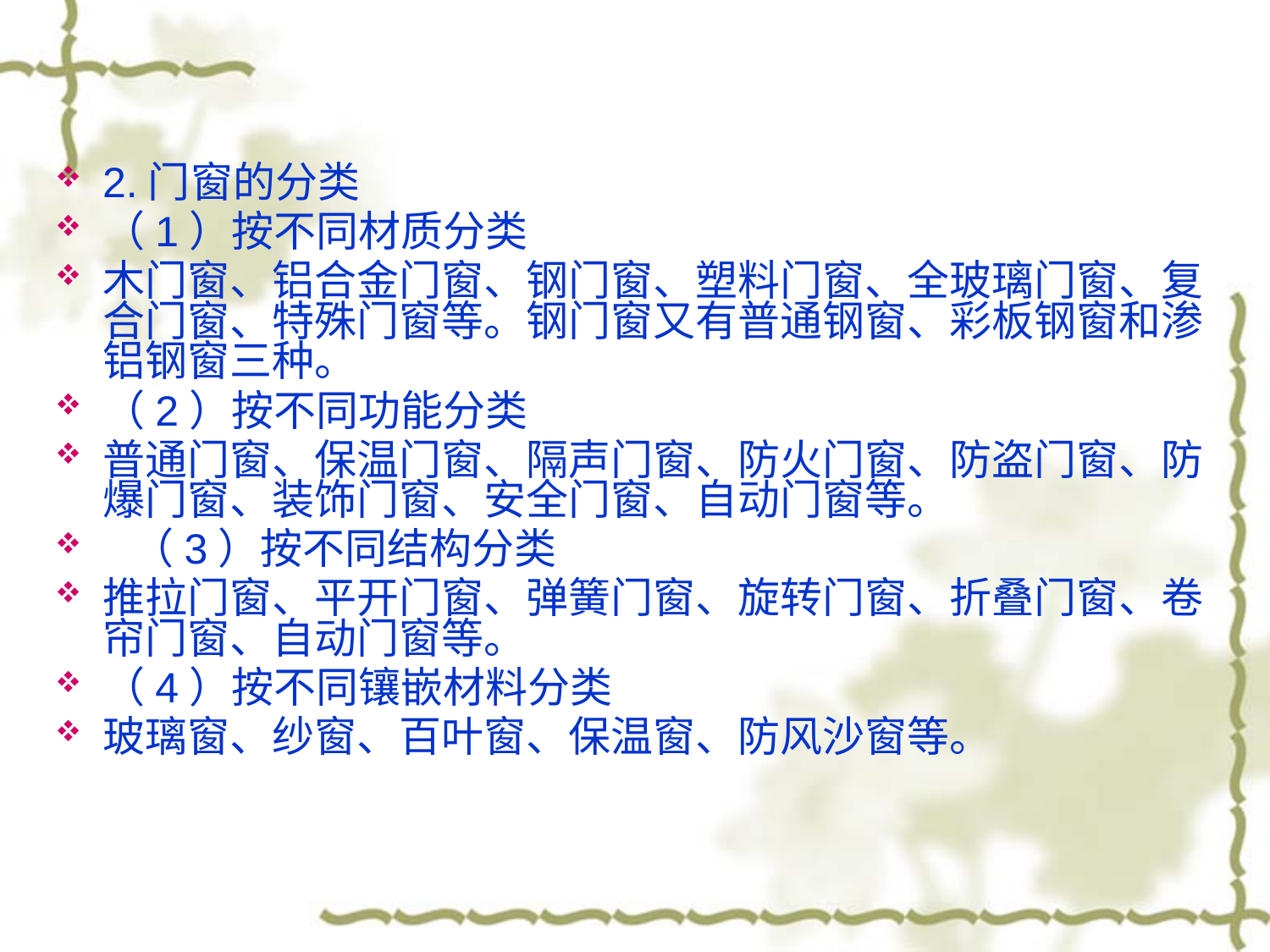

2.门窗的分类
（1）按不同材质分类
木门窗、铝合金门窗、钢门窗、塑料门窗、全玻璃门窗、复合门窗、特殊门窗等。钢门窗又有普通钢窗、彩板钢窗和渗铝钢窗三种。
（2）按不同功能分类
普通门窗、保温门窗、隔声门窗、防火门窗、防盗门窗、防爆门窗、装饰门窗、安全门窗、自动门窗等。
  （3）按不同结构分类
推拉门窗、平开门窗、弹簧门窗、旋转门窗、折叠门窗、卷帘门窗、自动门窗等。
（4）按不同镶嵌材料分类
玻璃窗、纱窗、百叶窗、保温窗、防风沙窗等。